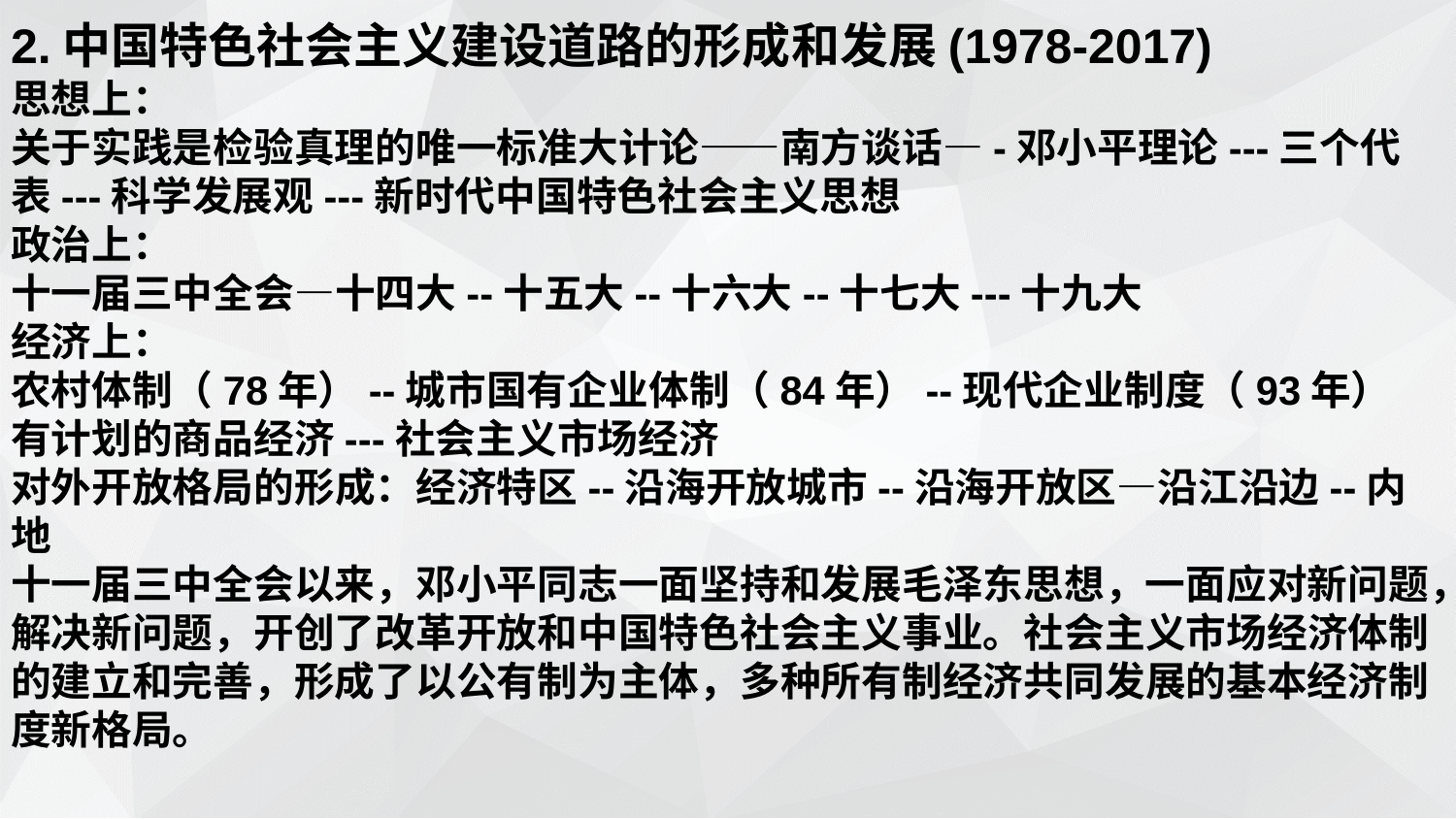

2.中国特色社会主义建设道路的形成和发展(1978-2017)
思想上：
关于实践是检验真理的唯一标准大计论——南方谈话—-邓小平理论---三个代表---科学发展观---新时代中国特色社会主义思想
政治上：
十一届三中全会—十四大--十五大--十六大--十七大---十九大
经济上：
农村体制（78年）--城市国有企业体制（84年）--现代企业制度（93年）
有计划的商品经济---社会主义市场经济
对外开放格局的形成：经济特区--沿海开放城市--沿海开放区—沿江沿边--内地
十一届三中全会以来，邓小平同志一面坚持和发展毛泽东思想，一面应对新问题，解决新问题，开创了改革开放和中国特色社会主义事业。社会主义市场经济体制的建立和完善，形成了以公有制为主体，多种所有制经济共同发展的基本经济制度新格局。